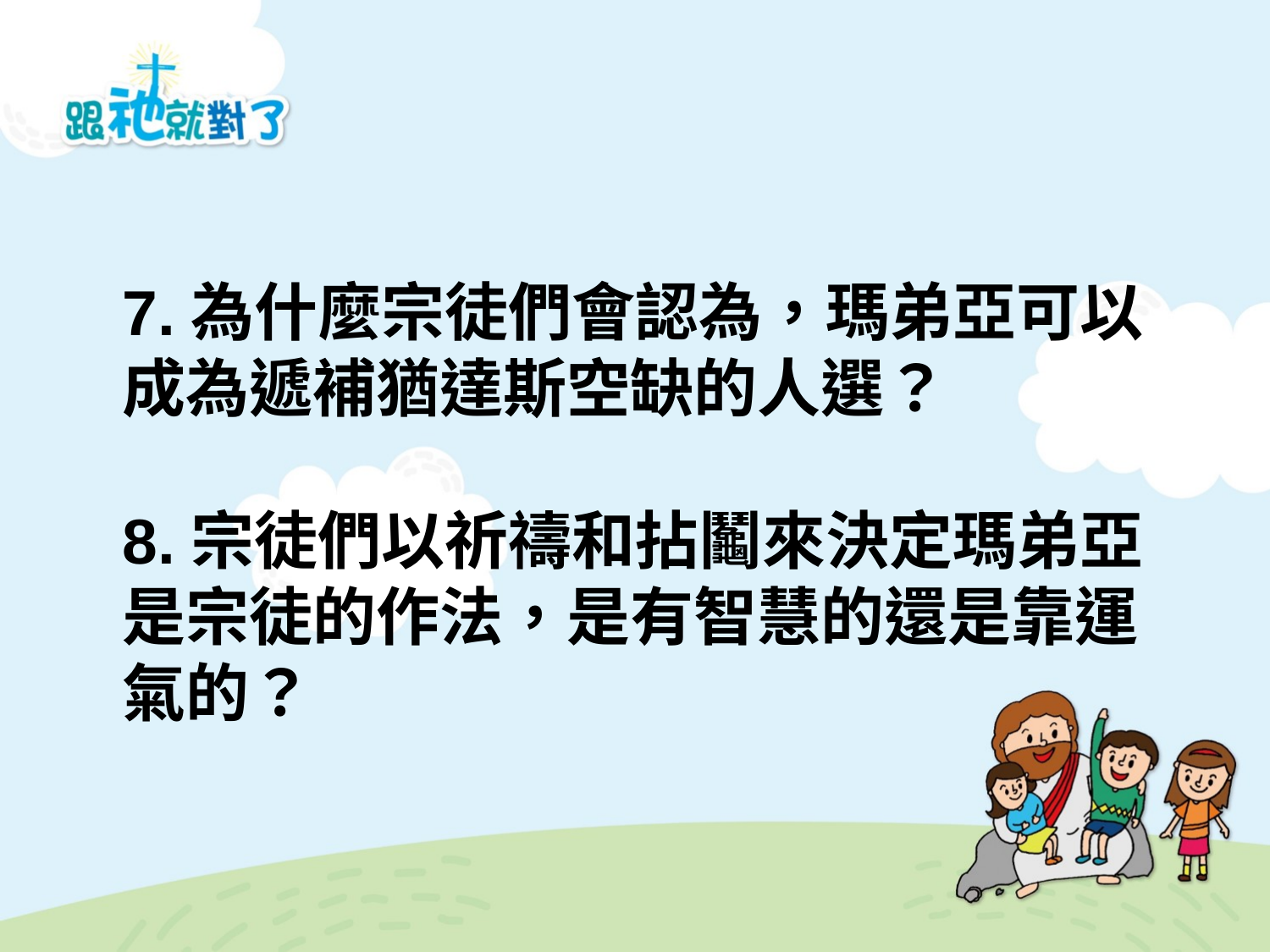

7.為什麼宗徒們會認為，瑪弟亞可以成為遞補猶達斯空缺的人選？

8.宗徒們以祈禱和拈鬮來決定瑪弟亞是宗徒的作法，是有智慧的還是靠運氣的？